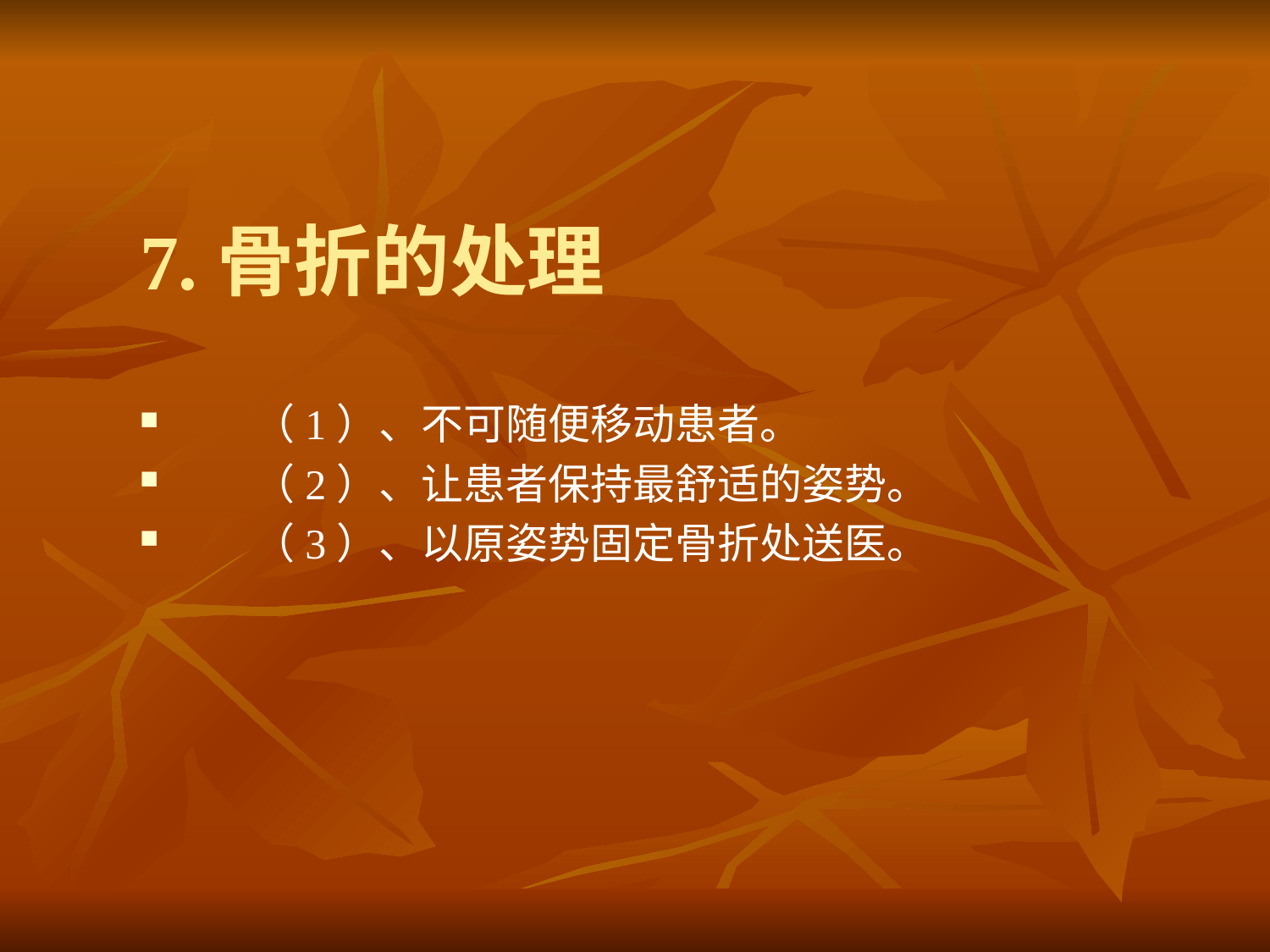

# 7.骨折的处理
（1）、不可随便移动患者。
（2）、让患者保持最舒适的姿势。
（3）、以原姿势固定骨折处送医。